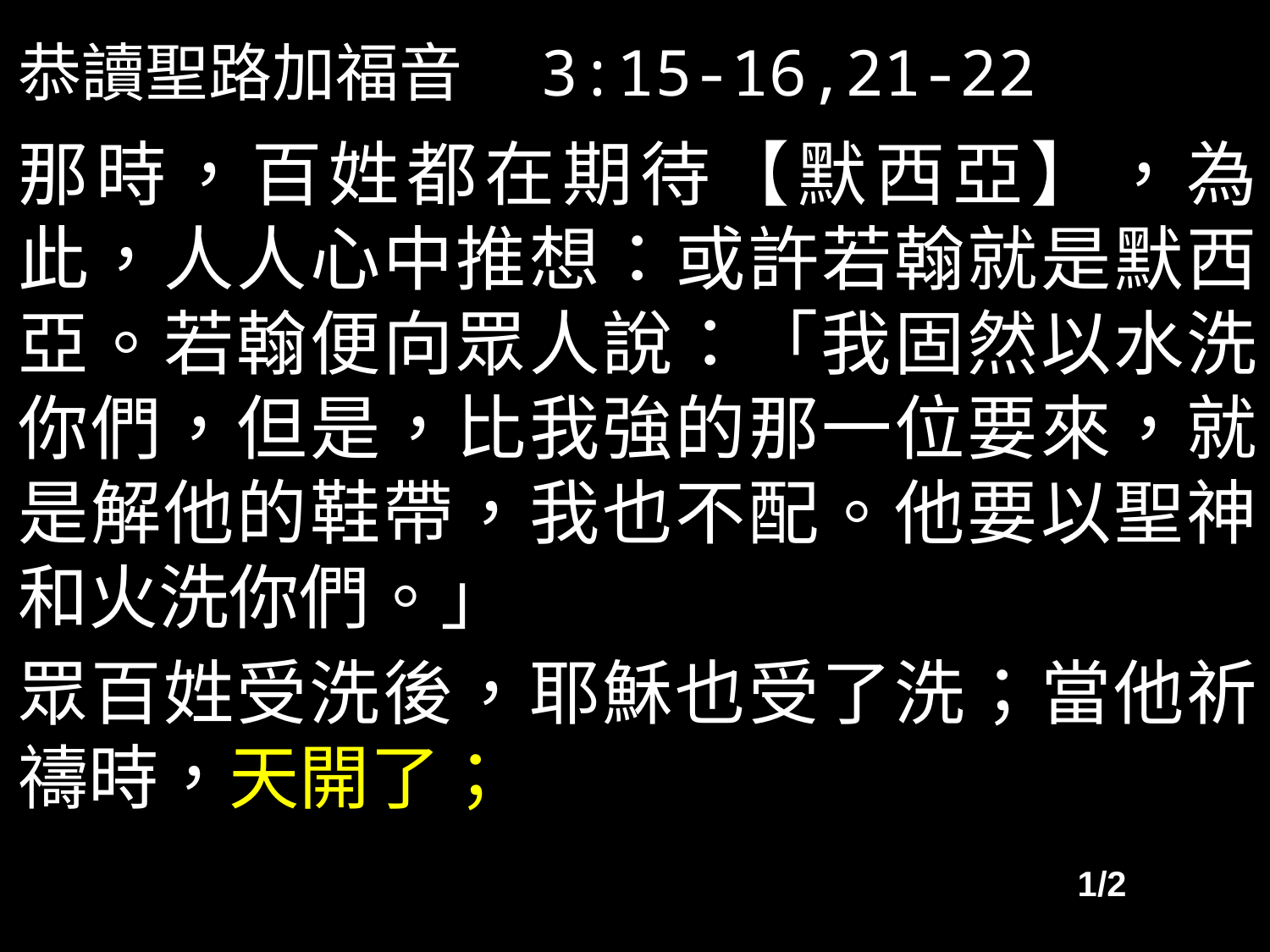

恭讀聖路加福音　3:15-16,21-22
那時，百姓都在期待【默西亞】，為此，人人心中推想：或許若翰就是默西亞。若翰便向眾人說：「我固然以水洗你們，但是，比我強的那一位要來，就是解他的鞋帶，我也不配。他要以聖神和火洗你們。」
眾百姓受洗後，耶穌也受了洗；當他祈禱時，天開了；

1/2